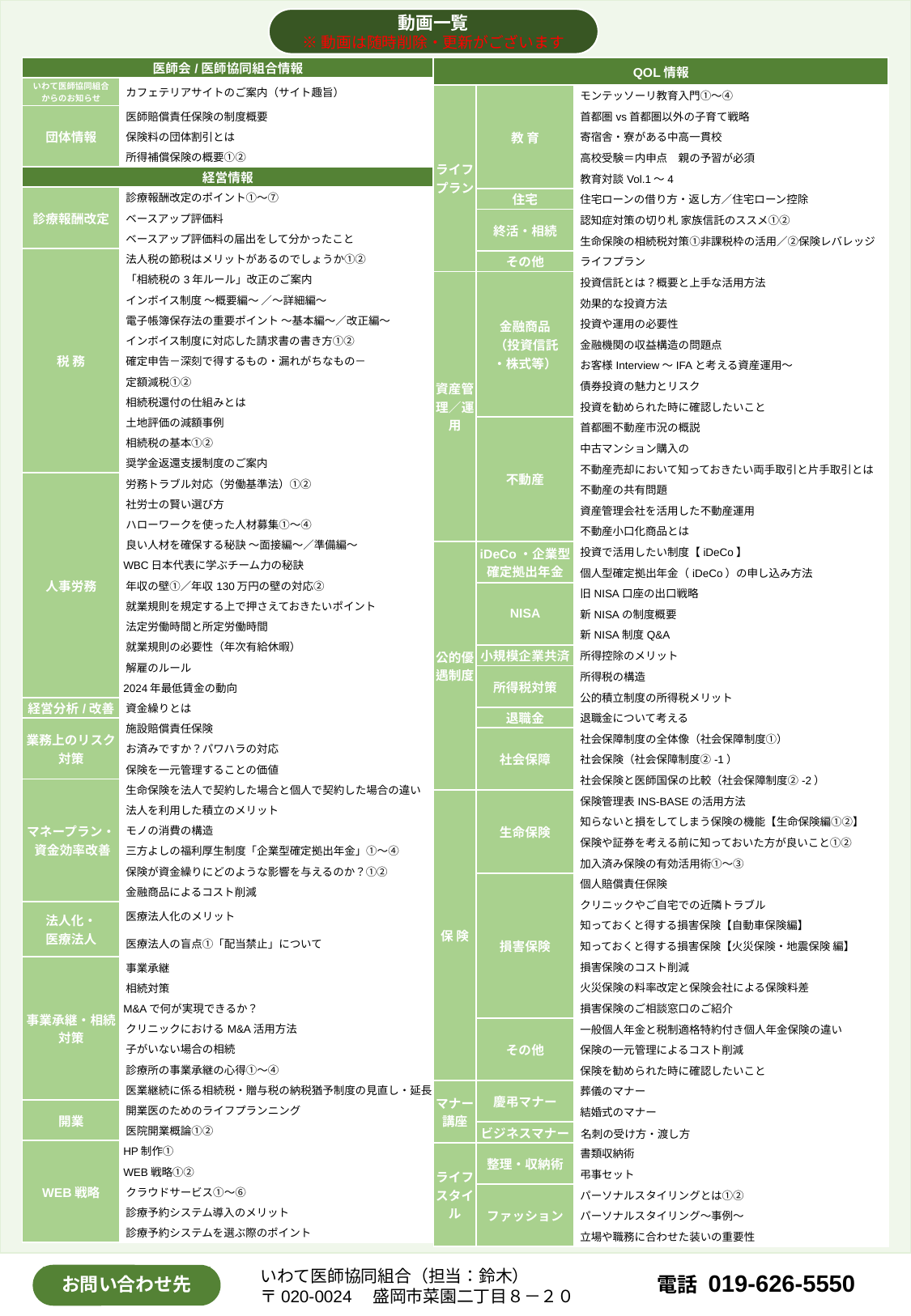

動画一覧
※動画は随時削除・更新がございます
| 医師会/医師協同組合情報 |  |
| --- | --- |
| いわて医師協同組合 からのお知らせ | カフェテリアサイトのご案内（サイト趣旨） |
| 団体情報 | 医師賠償責任保険の制度概要 |
|  | 保険料の団体割引とは |
|  | 所得補償保険の概要①② |
| 経営情報 |  |
| 診療報酬改定 | 診療報酬改定のポイント①～⑦ |
|  | ベースアップ評価料 |
|  | ベースアップ評価料の届出をして分かったこと |
| 税 務 | 法人税の節税はメリットがあるのでしょうか①② |
|  | 「相続税の3年ルール」改正のご案内 |
|  | インボイス制度 ～概要編～ ／～詳細編～ |
|  | 電子帳簿保存法の重要ポイント ～基本編～／改正編～ |
|  | インボイス制度に対応した請求書の書き方①② |
|  | 確定申告－深刻で得するもの・漏れがちなもの－ |
|  | 定額減税①② |
|  | 相続税還付の仕組みとは |
|  | 土地評価の減額事例 |
|  | 相続税の基本①② |
|  | 奨学金返還支援制度のご案内 |
| 人事労務 | 労務トラブル対応（労働基準法）①② |
|  | 社労士の賢い選び方 |
|  | ハローワークを使った人材募集①～④ |
|  | 良い人材を確保する秘訣 ～面接編～／準備編～ |
|  | WBC日本代表に学ぶチーム力の秘訣 |
|  | 年収の壁①／年収130万円の壁の対応② |
|  | 就業規則を規定する上で押さえておきたいポイント |
|  | 法定労働時間と所定労働時間 |
|  | 就業規則の必要性（年次有給休暇） |
|  | 解雇のルール |
|  | 2024年最低賃金の動向 |
| 経営分析/改善 | 資金繰りとは |
| 業務上のリスク対策 | 施設賠償責任保険 |
|  | お済みですか？パワハラの対応 |
|  | 保険を一元管理することの価値 |
| マネープラン・ 資金効率改善 | 生命保険を法人で契約した場合と個人で契約した場合の違い |
|  | 法人を利用した積立のメリット |
|  | モノの消費の構造 |
|  | 三方よしの福利厚生制度「企業型確定拠出年金」①～④ |
|  | 保険が資金繰りにどのような影響を与えるのか？①② |
|  | 金融商品によるコスト削減 |
| 法人化・ 医療法人 | 医療法人化のメリット |
|  | 医療法人の盲点①「配当禁止」について |
| 事業承継・相続対策 | 事業承継 |
|  | 相続対策 |
|  | M&Aで何が実現できるか？ |
|  | クリニックにおけるM&A活用方法 |
|  | 子がいない場合の相続 |
|  | 診療所の事業承継の心得①～④ |
|  | 医業継続に係る相続税・贈与税の納税猶予制度の見直し・延長 |
| 開業 | 開業医のためのライフプランニング |
|  | 医院開業概論①② |
| WEB戦略 | HP制作① |
|  | WEB戦略①② |
|  | クラウドサービス①～⑥ |
|  | 診療予約システム導入のメリット |
|  | 診療予約システムを選ぶ際のポイント |
| QOL情報 |  |  |
| --- | --- | --- |
| ライフプラン | 教 育 | モンテッソーリ教育入門①～④ |
|  |  | 首都圏vs首都圏以外の子育て戦略 |
|  |  | 寄宿舎・寮がある中高一貫校 |
|  |  | 高校受験＝内申点　親の予習が必須 |
|  |  | 教育対談Vol.1～4 |
|  | 住宅 | 住宅ローンの借り方・返し方／住宅ローン控除 |
|  | 終活・相続 | 認知症対策の切り札 家族信託のススメ①② |
|  |  | 生命保険の相続税対策①非課税枠の活用／②保険レバレッジ |
|  | その他 | ライフプラン |
| 資産管理／運用 | 金融商品 （投資信託 ・株式等） | 投資信託とは？概要と上手な活用方法 |
|  |  | 効果的な投資方法 |
|  |  | 投資や運用の必要性 |
|  |  | 金融機関の収益構造の問題点 |
|  |  | お客様Interview～IFAと考える資産運用～ |
|  |  | 債券投資の魅力とリスク |
|  |  | 投資を勧められた時に確認したいこと |
|  | 不動産 | 首都圏不動産市況の概説 |
|  |  | 中古マンション購入の |
|  |  | 不動産売却において知っておきたい両手取引と片手取引とは |
|  |  | 不動産の共有問題 |
|  |  | 資産管理会社を活用した不動産運用 |
|  |  | 不動産小口化商品とは |
| 公的優遇制度 | iDeCo・企業型確定拠出年金 | 投資で活用したい制度【iDeCo】 |
| 公的 優遇制度 | iDeCo・企業型確定拠出年金 | 個人型確定拠出年金（iDeCo）の申し込み方法 |
|  | NISA | 旧NISA口座の出口戦略 |
|  |  | 新NISAの制度概要 |
|  |  | 新NISA制度Q&A |
|  | 小規模企業共済 | 所得控除のメリット |
|  | 所得税対策 | 所得税の構造 |
|  |  | 公的積立制度の所得税メリット |
|  | 退職金 | 退職金について考える |
|  | 社会保障 | 社会保障制度の全体像（社会保障制度①） |
|  |  | 社会保険（社会保障制度②-1） |
|  |  | 社会保険と医師国保の比較（社会保障制度②-2） |
| 保 険 | 生命保険 | 保険管理表INS-BASEの活用方法 |
|  |  | 知らないと損をしてしまう保険の機能【生命保険編①②】 |
|  |  | 保険や証券を考える前に知っておいた方が良いこと①② |
|  |  | 加入済み保険の有効活用術①～③ |
|  | 損害保険 | 個人賠償責任保険 |
|  |  | クリニックやご自宅での近隣トラブル |
|  |  | 知っておくと得する損害保険【自動車保険編】 |
|  |  | 知っておくと得する損害保険【火災保険・地震保険 編】 |
|  |  | 損害保険のコスト削減 |
|  |  | 火災保険の料率改定と保険会社による保険料差 |
|  |  | 損害保険のご相談窓口のご紹介 |
|  | その他 | 一般個人年金と税制適格特約付き個人年金保険の違い |
|  |  | 保険の一元管理によるコスト削減 |
|  |  | 保険を勧められた時に確認したいこと |
| マナー講座 | 慶弔マナー | 葬儀のマナー |
|  |  | 結婚式のマナー |
|  | ビジネスマナー | 名刺の受け方・渡し方 |
| ライフ スタイル | 整理・収納術 | 書類収納術 |
|  |  | 弔事セット |
|  | ファッション | パーソナルスタイリングとは①② |
|  |  | パーソナルスタイリング～事例～ |
|  |  | 立場や職務に合わせた装いの重要性 |
いわて医師協同組合（担当：鈴木）
〒020-0024　盛岡市菜園二丁目８－２０
電話 019-626-5550

お問い合わせ先